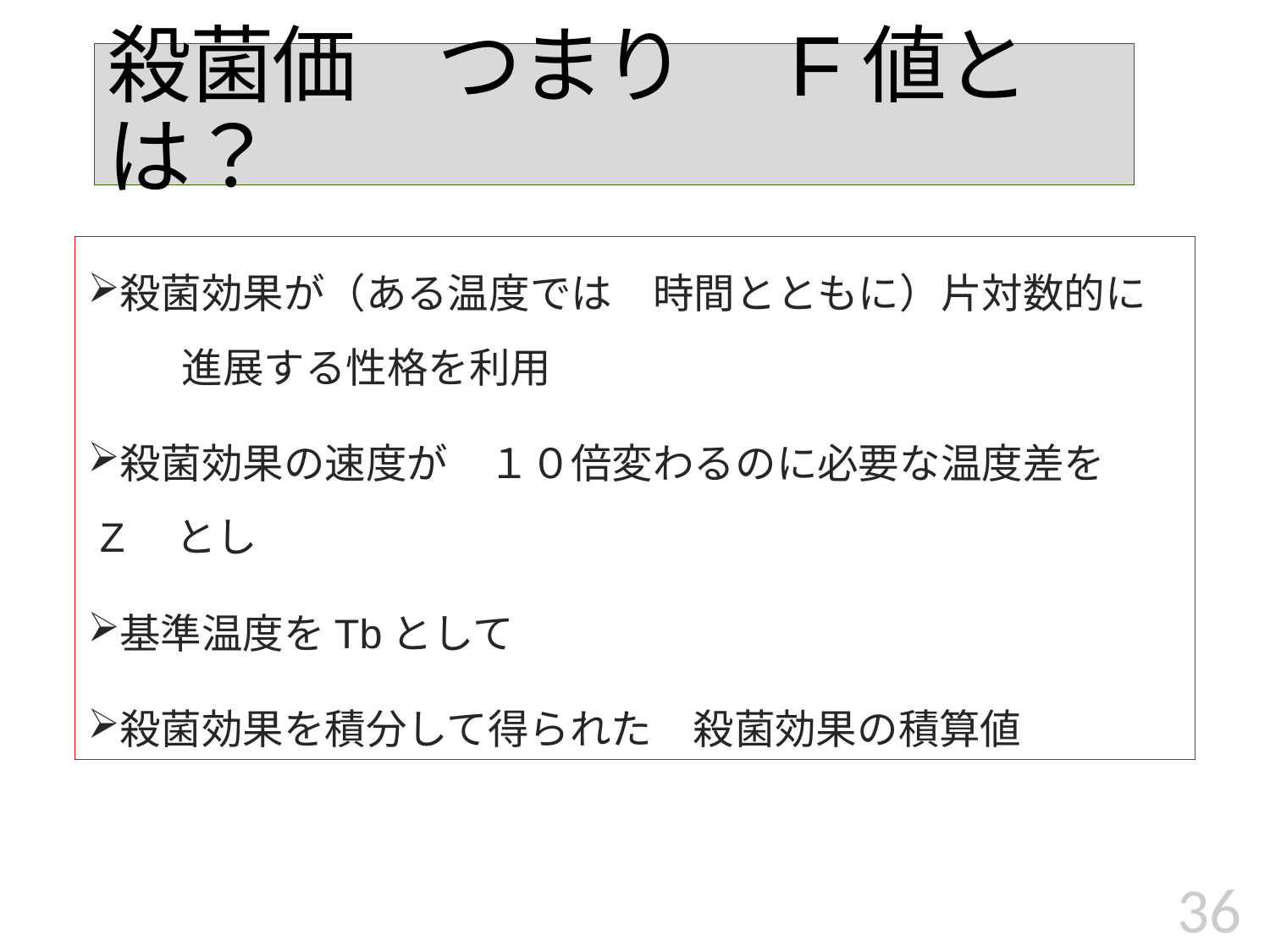

# 殺菌価　つまり　F値とは？
殺菌効果が（ある温度では　時間とともに）片対数的に　　進展する性格を利用
殺菌効果の速度が　１０倍変わるのに必要な温度差をZ　とし
基準温度をTbとして
殺菌効果を積分して得られた　殺菌効果の積算値

36